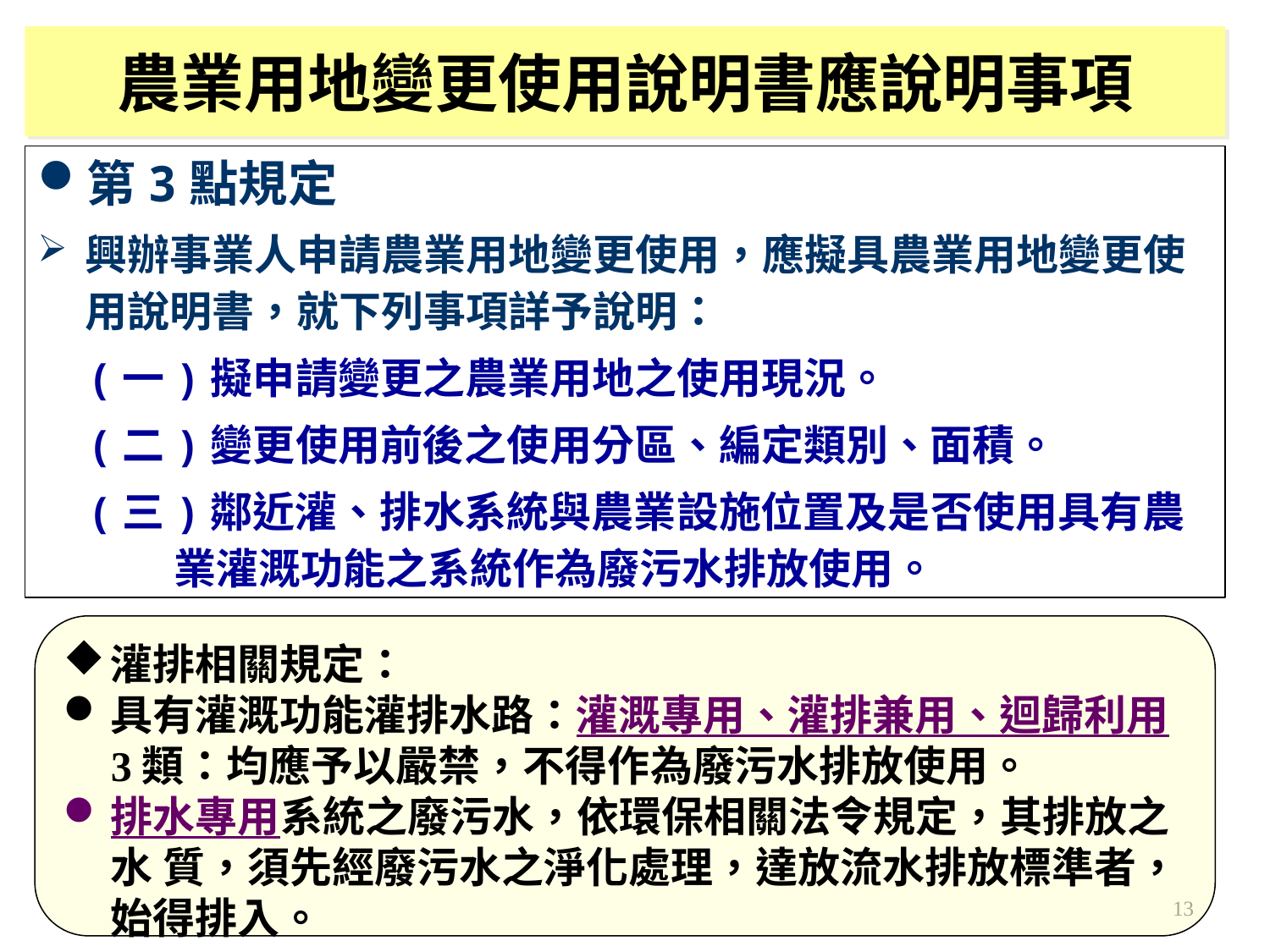

農業用地變更使用說明書應說明事項

第3點規定
興辦事業人申請農業用地變更使用，應擬具農業用地變更使用說明書，就下列事項詳予說明：
(一)擬申請變更之農業用地之使用現況。
(二)變更使用前後之使用分區、編定類別、面積。
(三)鄰近灌、排水系統與農業設施位置及是否使用具有農業灌溉功能之系統作為廢污水排放使用。

灌排相關規定：
具有灌溉功能灌排水路：灌溉專用、灌排兼用、迴歸利用3類：均應予以嚴禁，不得作為廢污水排放使用。
排水專用系統之廢污水，依環保相關法令規定，其排放之水 質，須先經廢污水之淨化處理，達放流水排放標準者，始得排入。

13